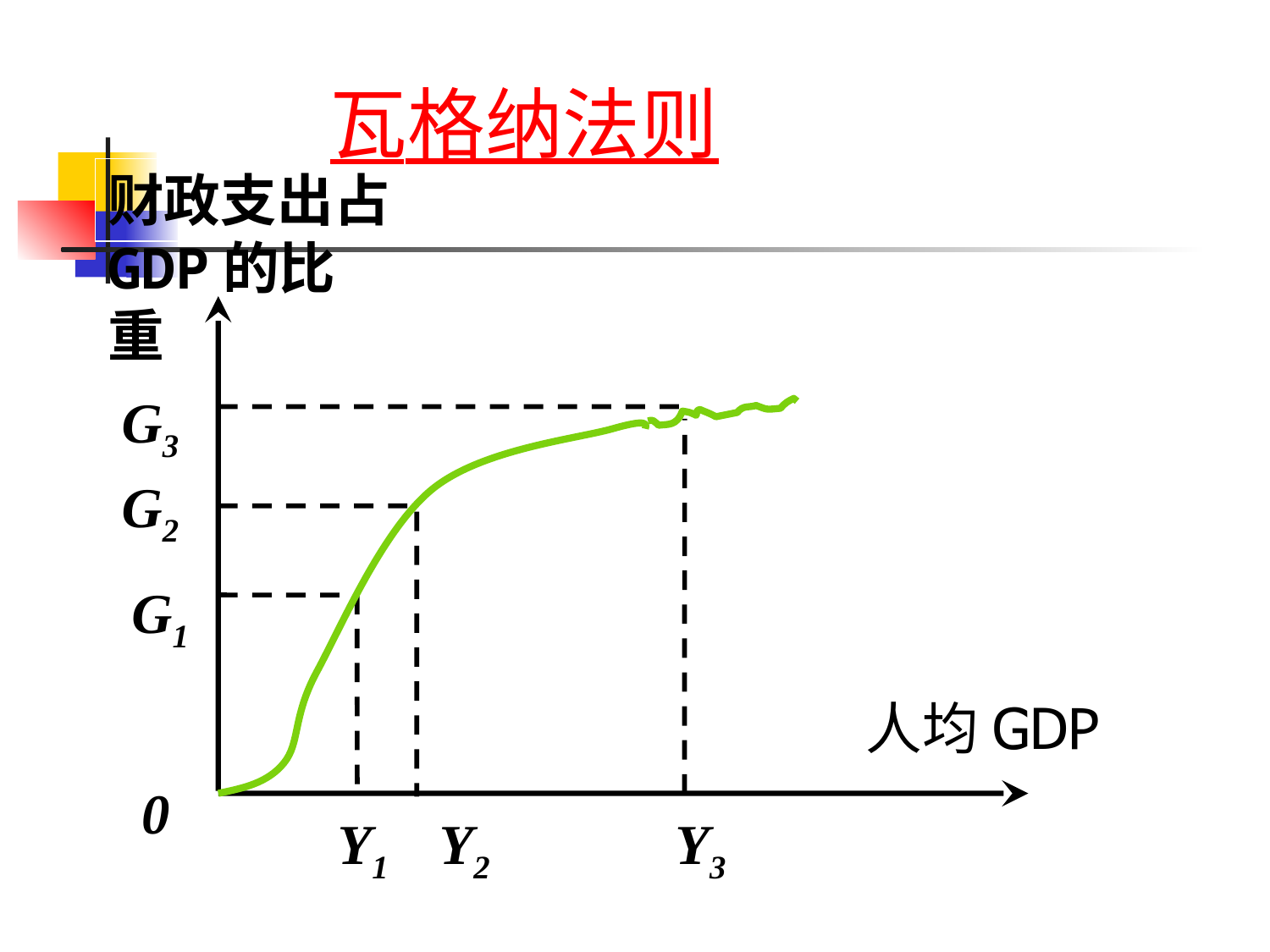

瓦格纳法则
财政支出占GDP的比重

G3

G2

G1

人均GDP
0

Y1
Y2
Y3